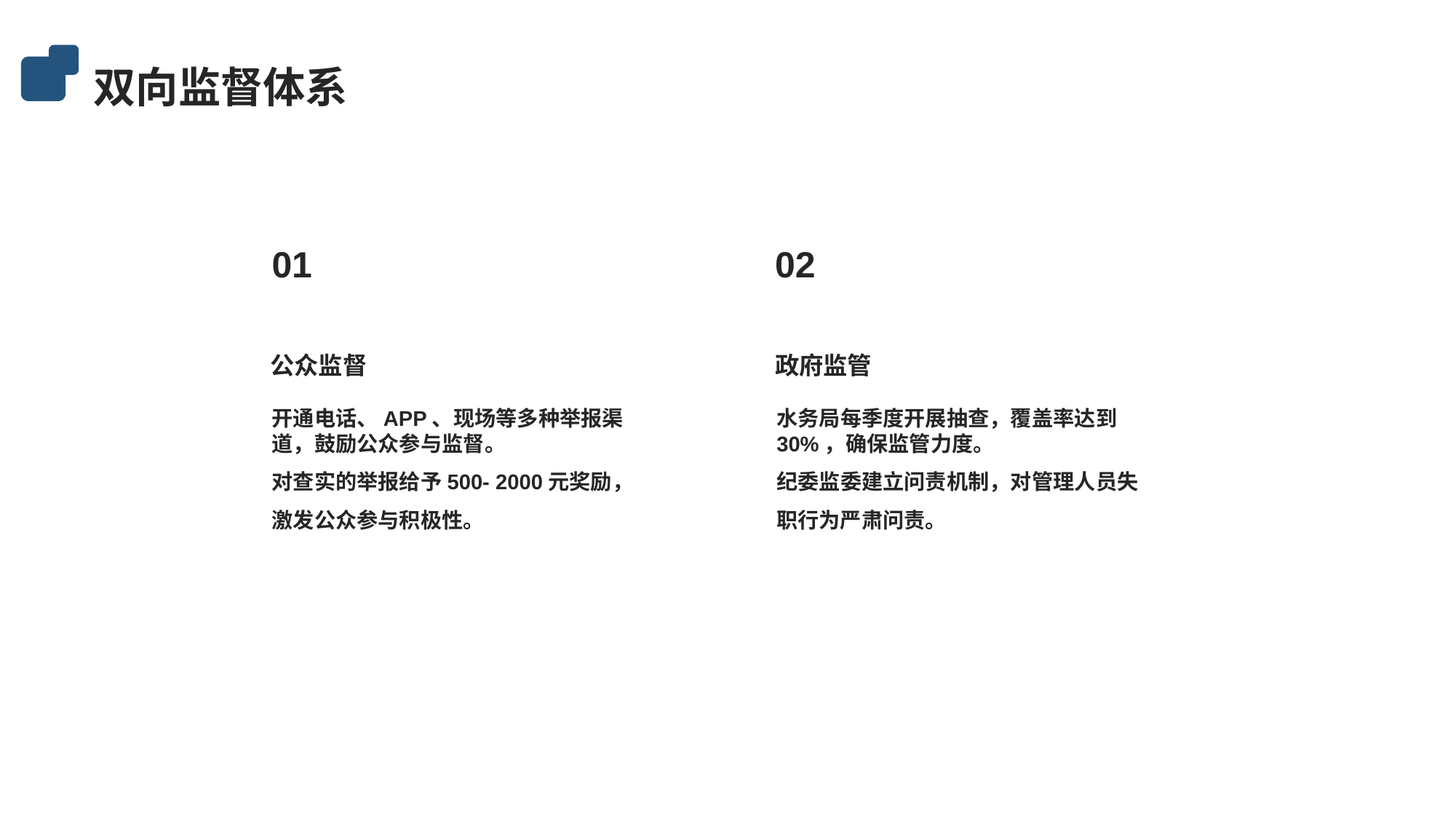

双向监督体系
01
02
公众监督
政府监管
开通电话、APP、现场等多种举报渠道，鼓励公众参与监督。
对查实的举报给予500- 2000元奖励，激发公众参与积极性。
水务局每季度开展抽查，覆盖率达到30%，确保监管力度。
纪委监委建立问责机制，对管理人员失职行为严肃问责。